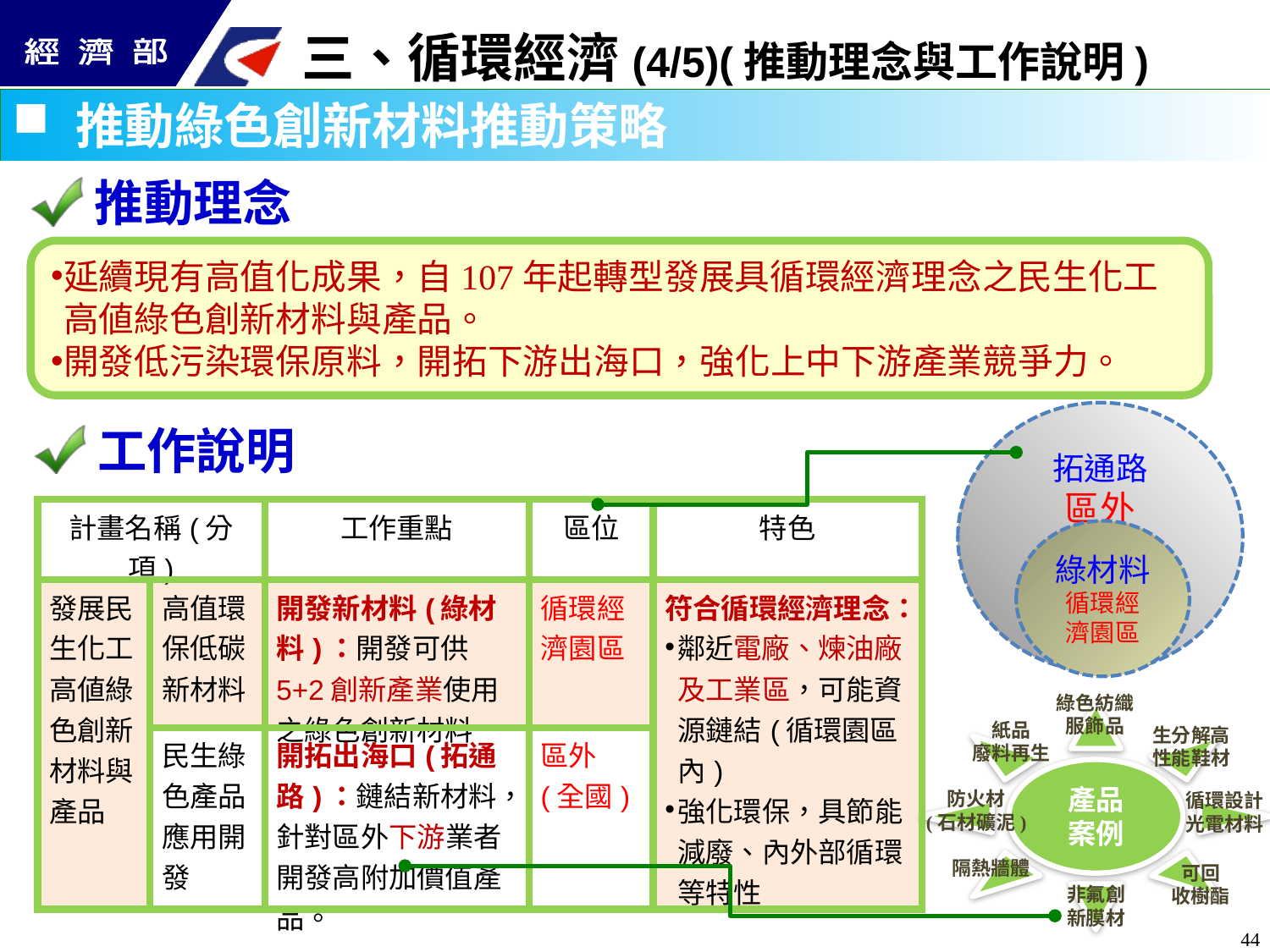

三、循環經濟(4/5)(推動理念與工作說明)
推動綠色創新材料推動策略
推動理念
延續現有高值化成果，自107年起轉型發展具循環經濟理念之民生化工高値綠色創新材料與產品。
開發低污染環保原料，開拓下游出海口，強化上中下游產業競爭力。
拓通路
區外

工作說明
| 計畫名稱(分項) |  | 工作重點 | 區位 | 特色 |
| --- | --- | --- | --- | --- |
| 發展民生化工高値綠色創新材料與產品 | 高值環保低碳新材料 | 開發新材料(綠材料)：開發可供5+2創新產業使用之綠色創新材料 | 循環經濟園區 | 符合循環經濟理念： 鄰近電廠、煉油廠及工業區，可能資源鏈結(循環園區內) 強化環保，具節能減廢、內外部循環等特性 |
|  | 民生綠色產品應用開發 | 開拓出海口(拓通路)：鏈結新材料，針對區外下游業者開發高附加價值產品。 | 區外(全國) |  |
綠材料
循環經
濟園區
綠色紡織
服飾品
產品
案例
紙品
廢料再生
生分解高性能鞋材
防火材
(石材礦泥)
循環設計
光電材料
隔熱牆體
可回
收樹酯
非氟創
新膜材